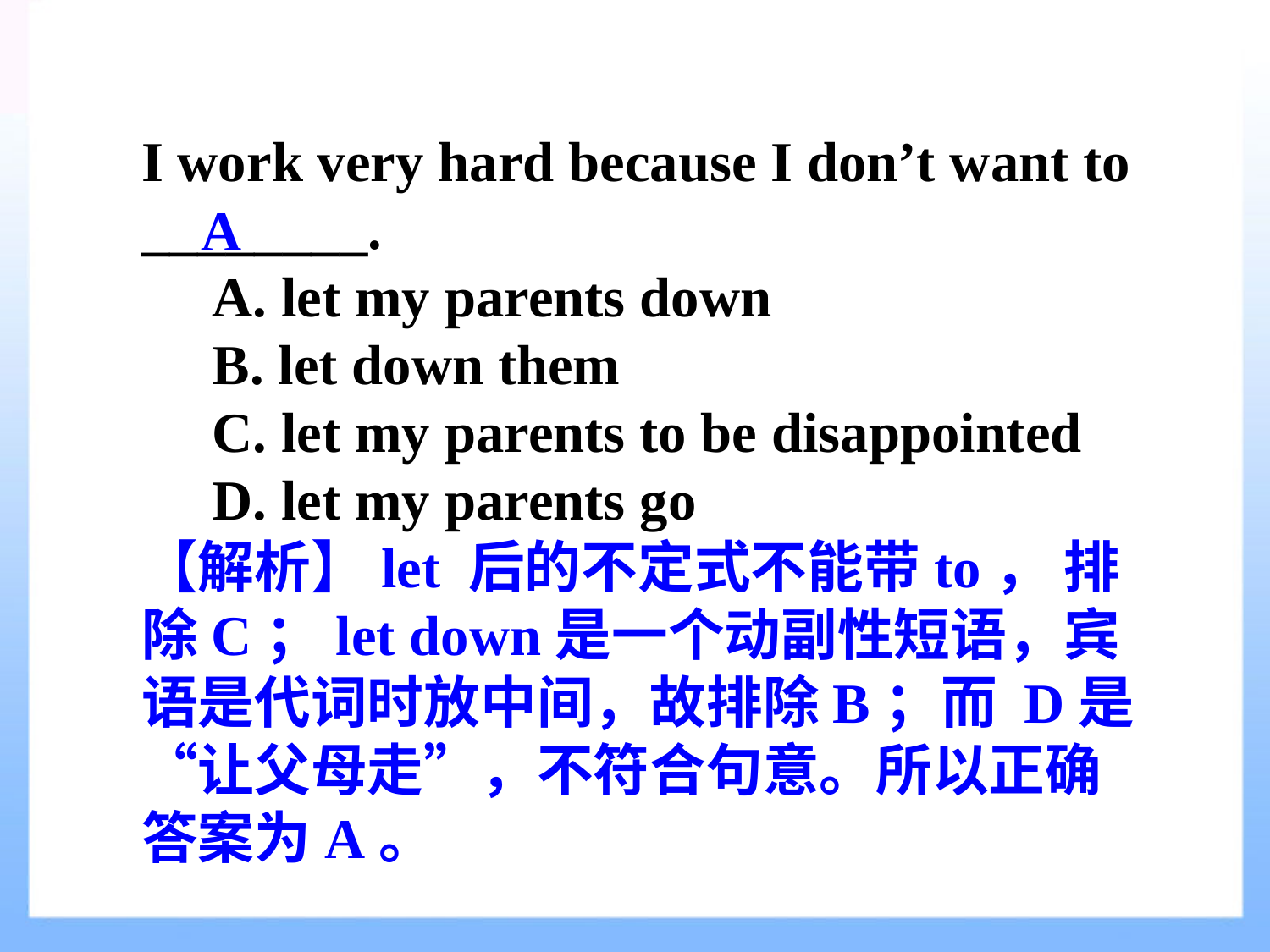

I work very hard because I don’t want to ________.
     A. let my parents down
     B. let down them
     C. let my parents to be disappointed
     D. let my parents go
【解析】let 后的不定式不能带to， 排除C；let down是一个动副性短语，宾语是代词时放中间，故排除B；而 D是“让父母走”，不符合句意。所以正确答案为A。
A